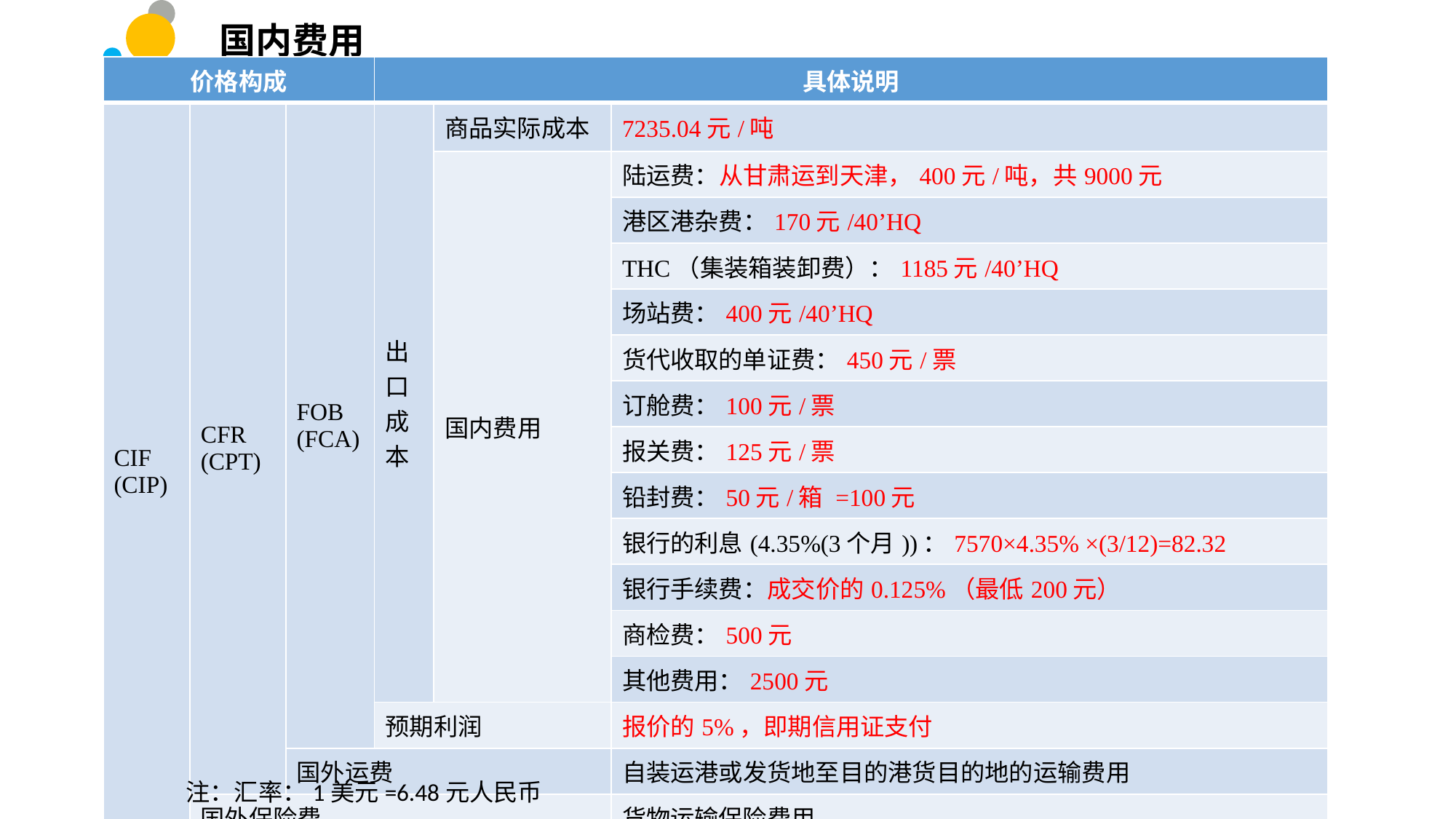

国内费用
| 价格构成 |  |  | 具体说明 |  |  |
| --- | --- | --- | --- | --- | --- |
| CIF (CIP) | CFR (CPT) | FOB (FCA) | 出 口 成 本 | 商品实际成本 | 7235.04元/吨 |
|  |  |  |  | 国内费用 | 陆运费：从甘肃运到天津，400元/吨，共9000元 |
|  |  |  |  |  | 港区港杂费：170元/40’HQ |
|  |  |  |  |  | THC（集装箱装卸费）：1185元/40’HQ |
|  |  |  |  |  | 场站费：400元/40’HQ |
|  |  |  |  |  | 货代收取的单证费：450元/票 |
|  |  |  |  |  | 订舱费：100元/票 |
|  |  |  |  |  | 报关费：125元/票 |
|  |  |  |  |  | 铅封费：50元/箱 =100元 |
|  |  |  |  |  | 银行的利息(4.35%(3个月))：7570×4.35% ×(3/12)=82.32 |
|  |  |  |  |  | 银行手续费：成交价的0.125%（最低200元） |
|  |  |  |  |  | 商检费：500元 |
|  |  |  |  |  | 其他费用：2500元 |
|  |  |  | 预期利润 |  | 报价的5%，即期信用证支付 |
|  |  | 国外运费 |  |  | 自装运港或发货地至目的港货目的地的运输费用 |
|  | 国外保险费 |  |  |  | 货物运输保险费用 |
注：汇率：1美元=6.48元人民币